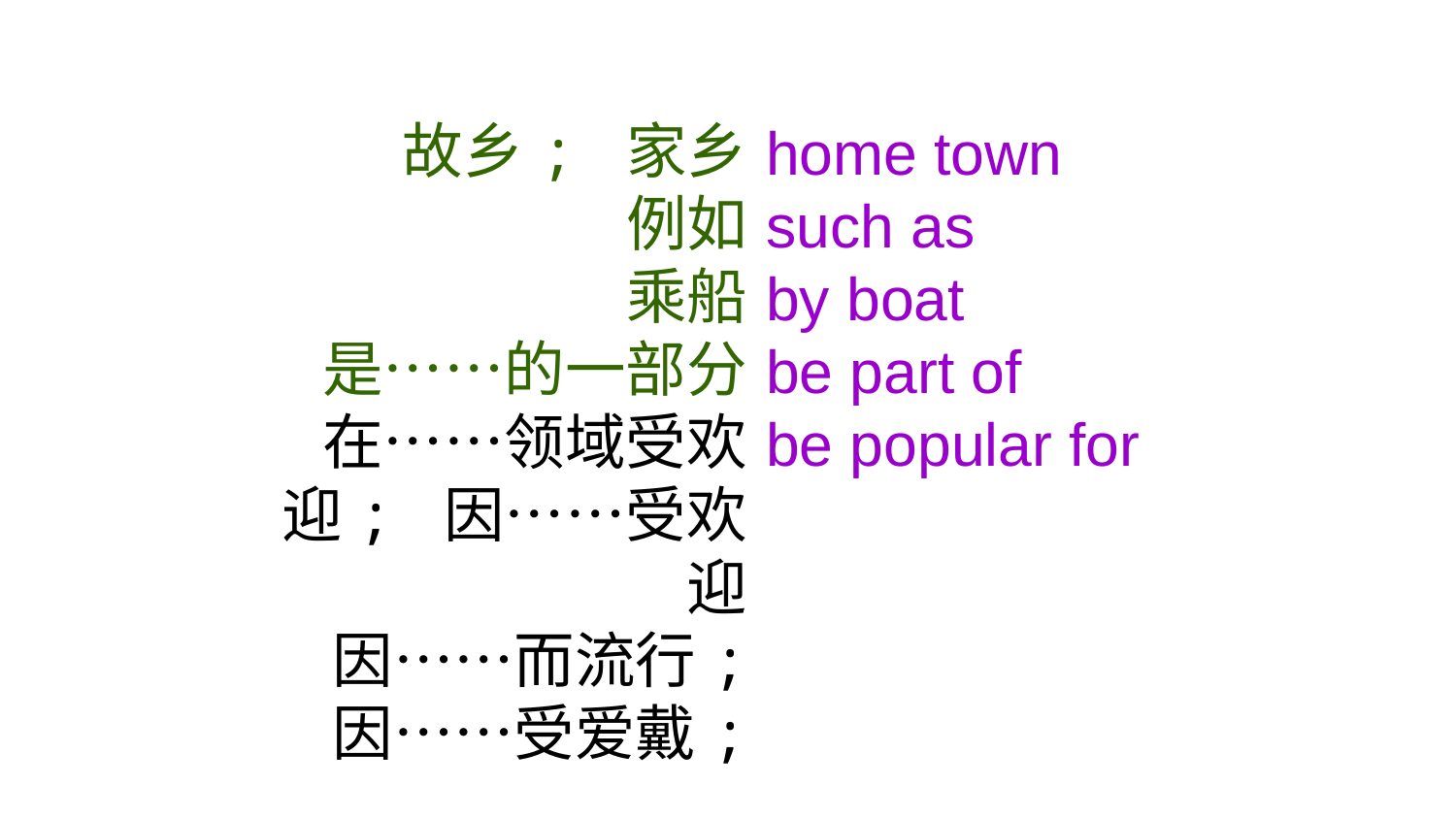

故乡; 家乡
例如
乘船
是……的一部分
在……领域受欢迎; 因……受欢迎
因……而流行; 因……受爱戴;
home town
such as
by boat
be part of
be popular for